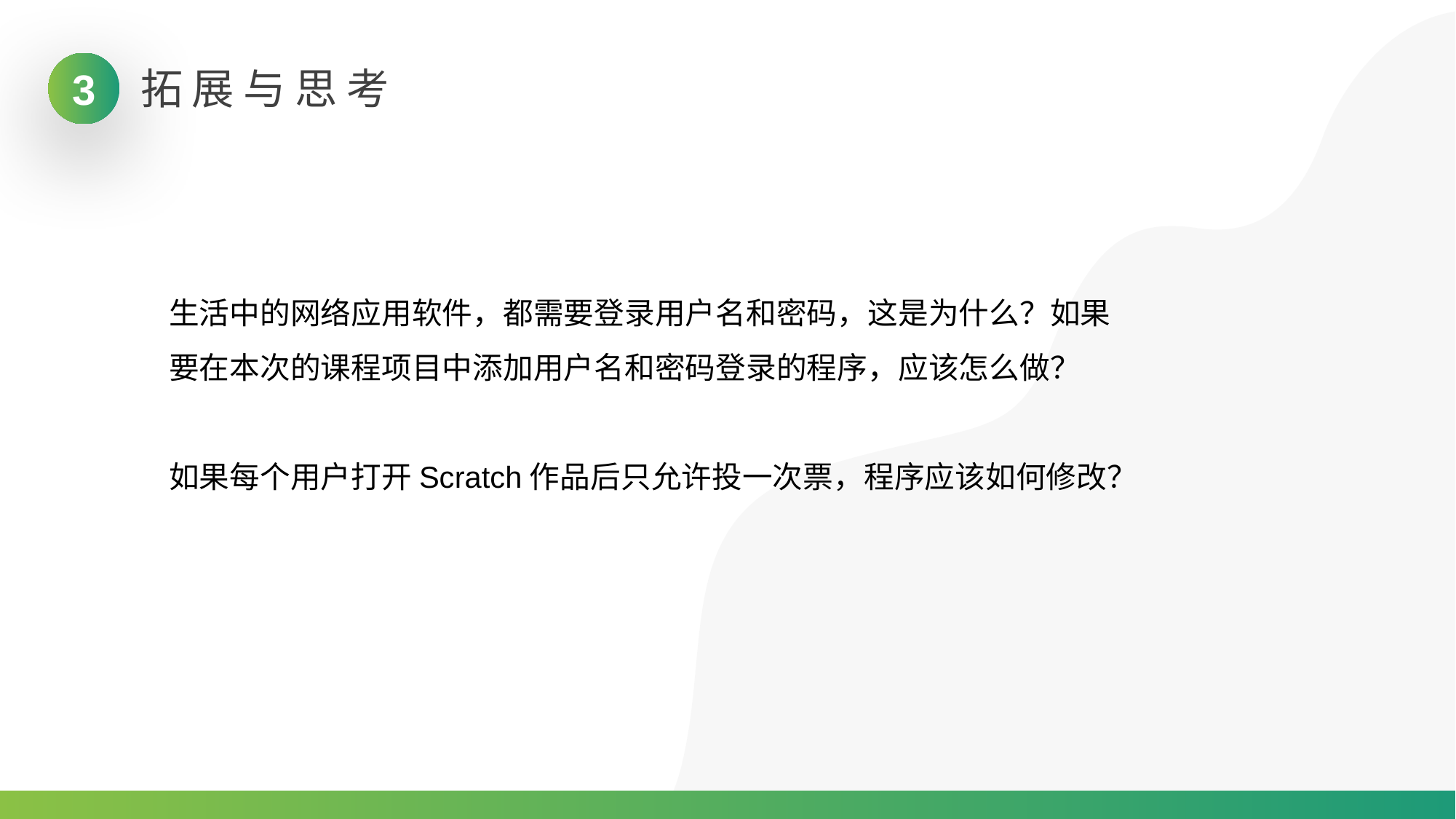

拓展与思考
3
生活中的网络应用软件，都需要登录用户名和密码，这是为什么？如果要在本次的课程项目中添加用户名和密码登录的程序，应该怎么做？

如果每个用户打开Scratch作品后只允许投一次票，程序应该如何修改？